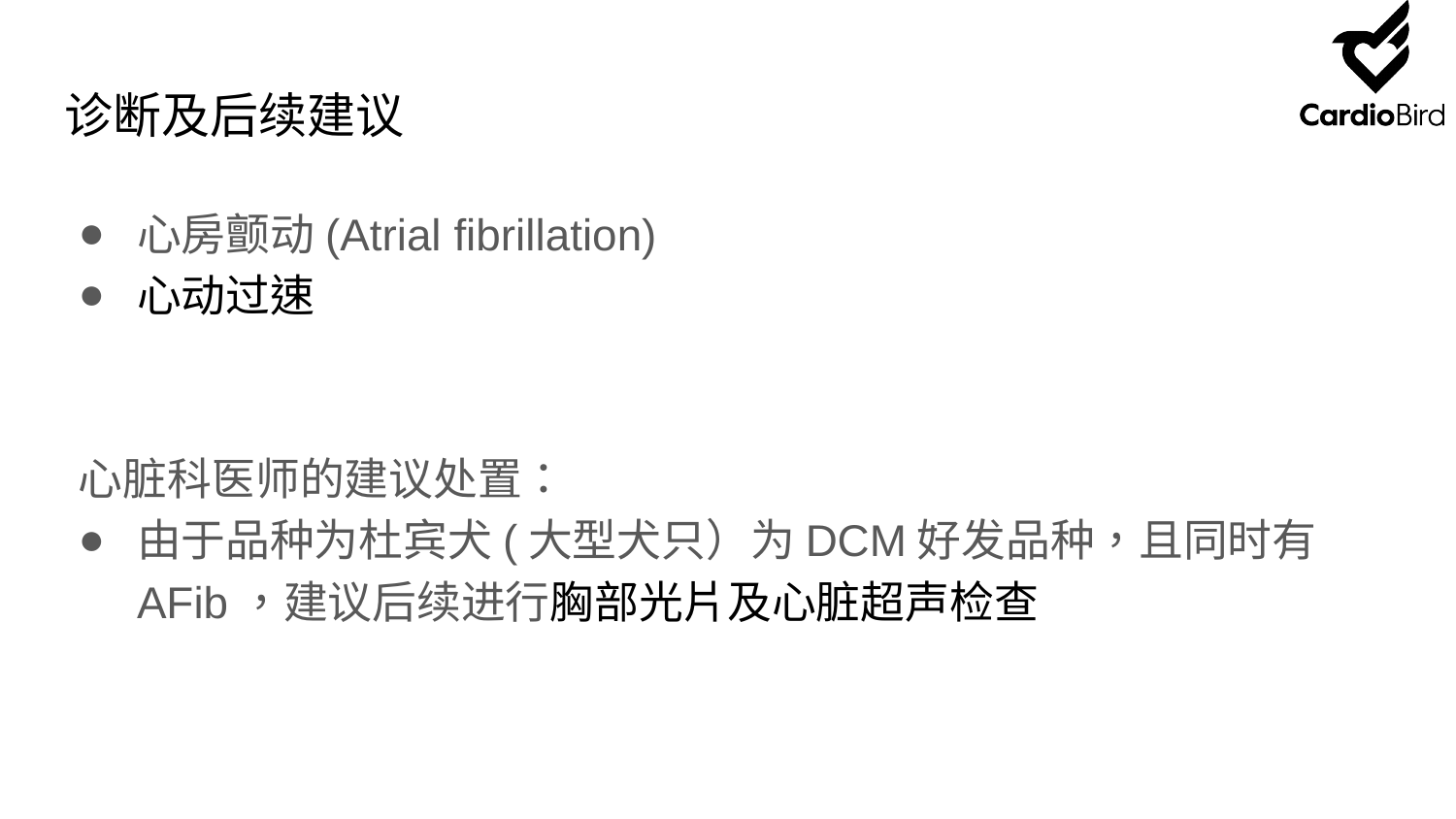

# 诊断及后续建议
心房颤动(Atrial fibrillation)
心动过速

心脏科医师的建议处置：
由于品种为杜宾犬(大型犬只）为DCM好发品种，且同时有AFib，建议后续进行胸部光片及心脏超声检查